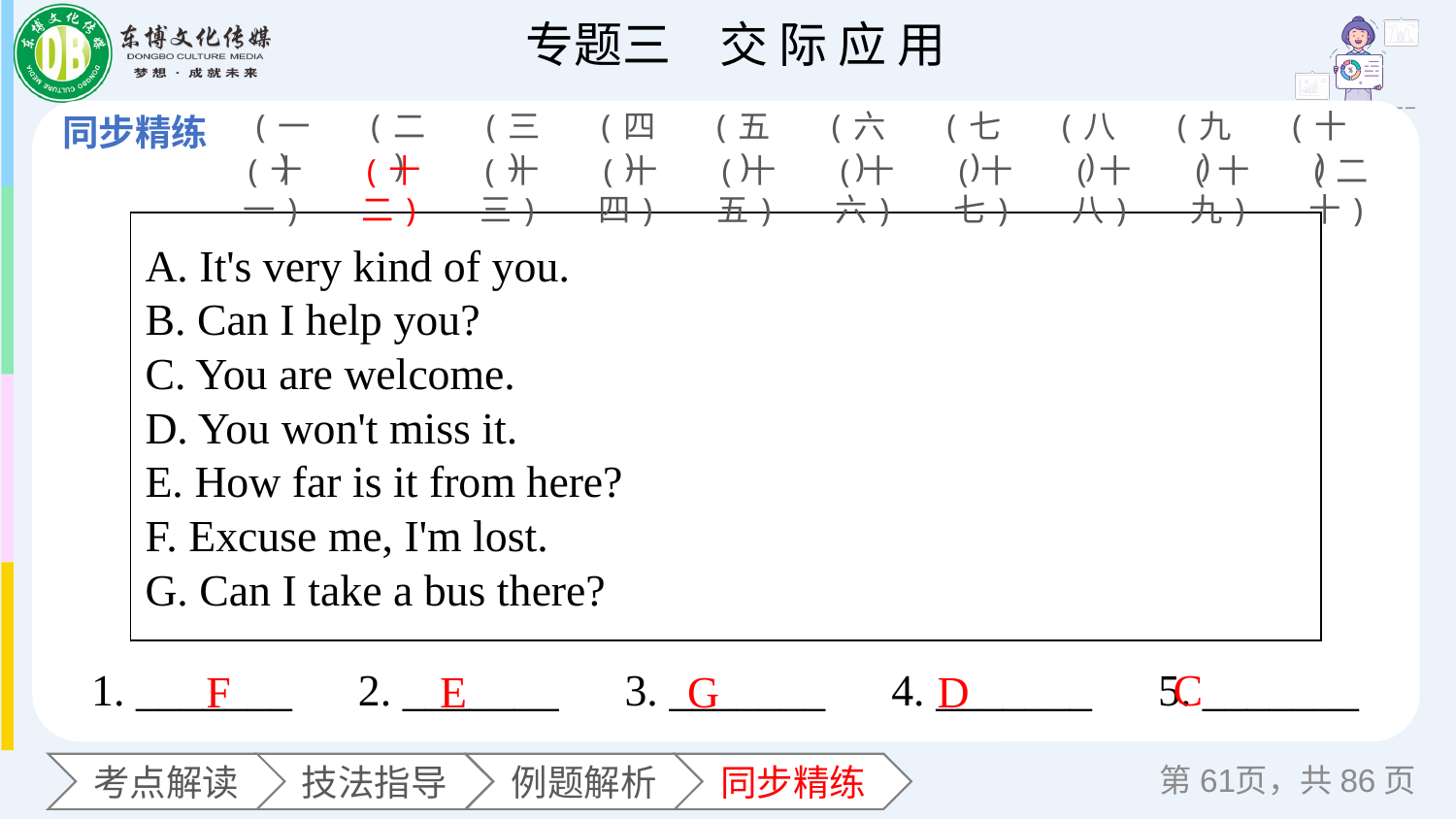

(一)
(二)
(三)
(四)
(五)
(六)
(七)
(八)
(九)
(十)
(十一)
(十二)
(十三)
(十四)
(十五)
(十六)
(十七)
(十八)
(十九)
(二十)
| A. It's very kind of you. B. Can I help you? C. You are welcome. D. You won't miss it. E. How far is it from here? F. Excuse me, I'm lost. G. Can I take a bus there? |
| --- |
1. _______　2. _______　3. _______　4. _______　5. _______
C
F
E
G
D
第61页，共86页